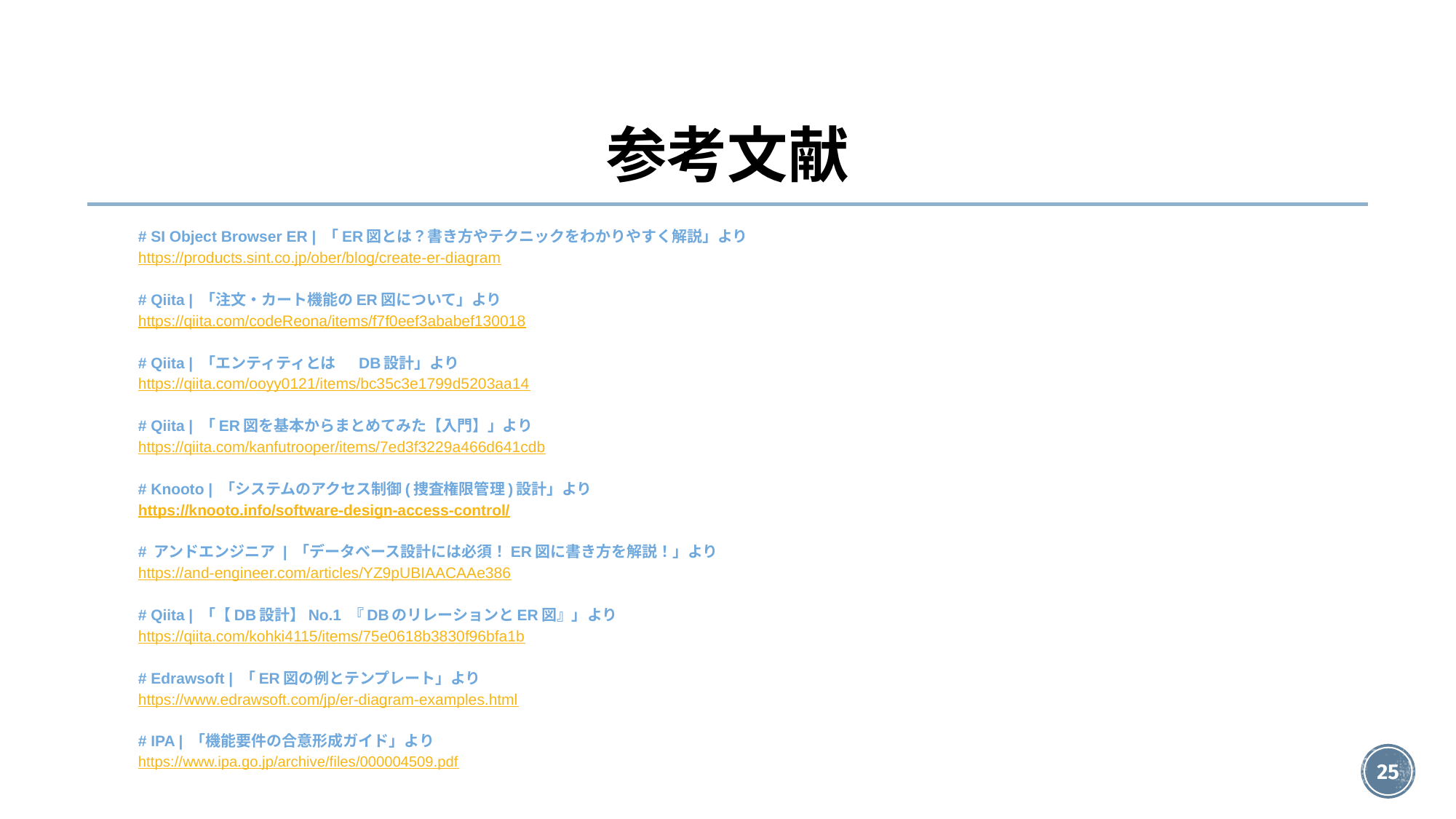

# 参考文献
# SI Object Browser ER | 「ER図とは？書き方やテクニックをわかりやすく解説」より
https://products.sint.co.jp/ober/blog/create-er-diagram

# Qiita | 「注文・カート機能のER図について」より
https://qiita.com/codeReona/items/f7f0eef3ababef130018

# Qiita | 「エンティティとは 　DB設計」より
https://qiita.com/ooyy0121/items/bc35c3e1799d5203aa14

# Qiita | 「ER図を基本からまとめてみた【入門】」より
https://qiita.com/kanfutrooper/items/7ed3f3229a466d641cdb

# Knooto | 「システムのアクセス制御(捜査権限管理)設計」より
https://knooto.info/software-design-access-control/

# アンドエンジニア | 「データベース設計には必須！ER図に書き方を解説！」より
https://and-engineer.com/articles/YZ9pUBIAACAAe386

# Qiita | 「【DB設計】No.1 『DBのリレーションとER図』」より
https://qiita.com/kohki4115/items/75e0618b3830f96bfa1b

# Edrawsoft | 「ER図の例とテンプレート」より
https://www.edrawsoft.com/jp/er-diagram-examples.html

# IPA | 「機能要件の合意形成ガイド」より
https://www.ipa.go.jp/archive/files/000004509.pdf

25